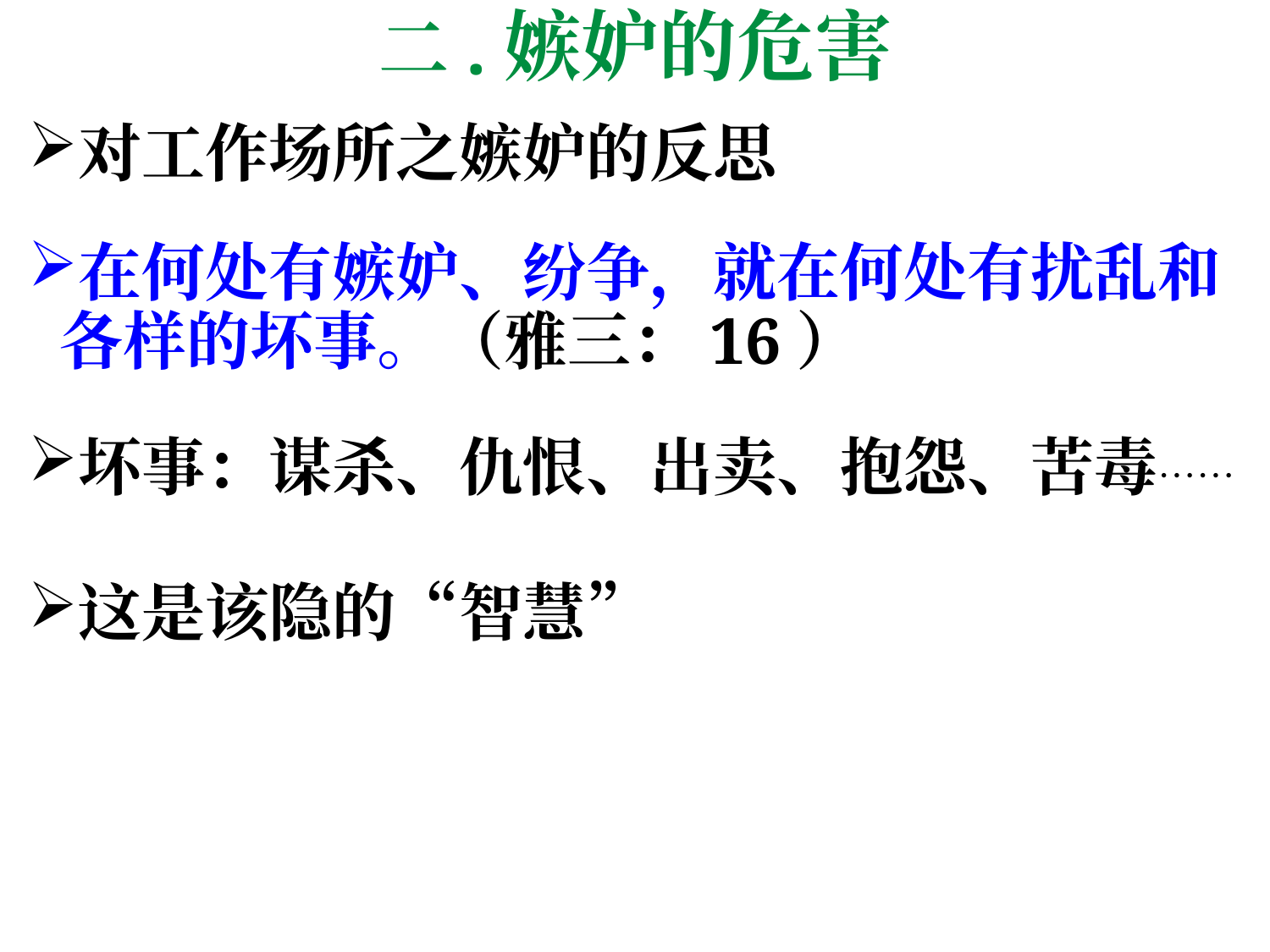

# 二.嫉妒的危害
对工作场所之嫉妒的反思

在何处有嫉妒、纷争，就在何处有扰乱和各样的坏事。（雅三：16）

坏事：谋杀、仇恨、出卖、抱怨、苦毒……

这是该隐的“智慧”